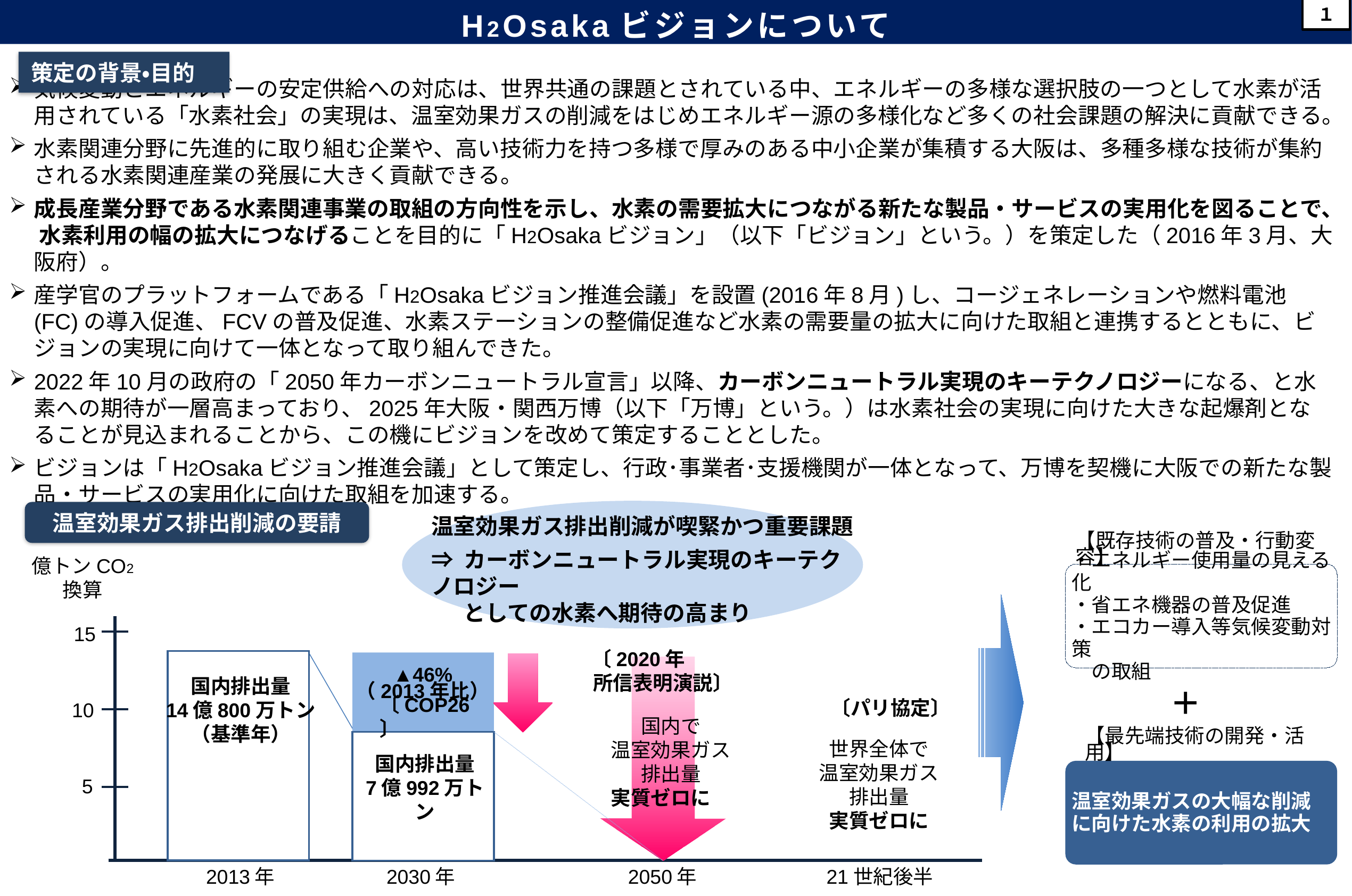

１
H2Osakaビジョンについて
策定の背景・目的
気候変動とエネルギーの安定供給への対応は、世界共通の課題とされている中、エネルギーの多様な選択肢の一つとして水素が活用されている「水素社会」の実現は、温室効果ガスの削減をはじめエネルギー源の多様化など多くの社会課題の解決に貢献できる。
水素関連分野に先進的に取り組む企業や、高い技術力を持つ多様で厚みのある中小企業が集積する大阪は、多種多様な技術が集約される水素関連産業の発展に大きく貢献できる。
成長産業分野である水素関連事業の取組の方向性を示し、水素の需要拡大につながる新たな製品・サービスの実用化を図ることで、 水素利用の幅の拡大につなげることを目的に「H2Osakaビジョン」（以下「ビジョン」という。）を策定した（2016年3月、大阪府）。
産学官のプラットフォームである「H2Osakaビジョン推進会議」を設置(2016年8月)し、コージェネレーションや燃料電池(FC)の導入促進、FCVの普及促進、水素ステーションの整備促進など水素の需要量の拡大に向けた取組と連携するとともに、ビジョンの実現に向けて一体となって取り組んできた。
2022年10月の政府の「2050年カーボンニュートラル宣言」以降、カーボンニュートラル実現のキーテクノロジーになる、と水素への期待が一層高まっており、2025年大阪・関西万博（以下「万博」という。）は水素社会の実現に向けた大きな起爆剤となることが見込まれることから、この機にビジョンを改めて策定することとした。
ビジョンは「H2Osakaビジョン推進会議」として策定し、行政･事業者･支援機関が一体となって、万博を契機に大阪での新たな製品・サービスの実用化に向けた取組を加速する。

温室効果ガス排出削減が喫緊かつ重要課題
⇒ カーボンニュートラル実現のキーテクノロジー
　  としての水素へ期待の高まり
温室効果ガス排出削減の要請
【既存技術の普及・行動変容】
億トンCO2
換算
・エネルギー使用量の見える化
・省エネ機器の普及促進
・エコカー導入等気候変動対策
　の取組

15
〔2020年
所信表明演説〕

▲46%
（2013年比）
国内排出量
14億800万トン
（基準年）
＋
〔パリ協定〕
10
〔COP26〕
国内で
温室効果ガス
排出量
実質ゼロに
世界全体で
温室効果ガス
排出量
実質ゼロに

【最先端技術の開発・活用】
国内排出量
7億992万トン
温室効果ガスの大幅な削減に向けた水素の利用の拡大
5
21世紀後半
2013年
2050年
2030年